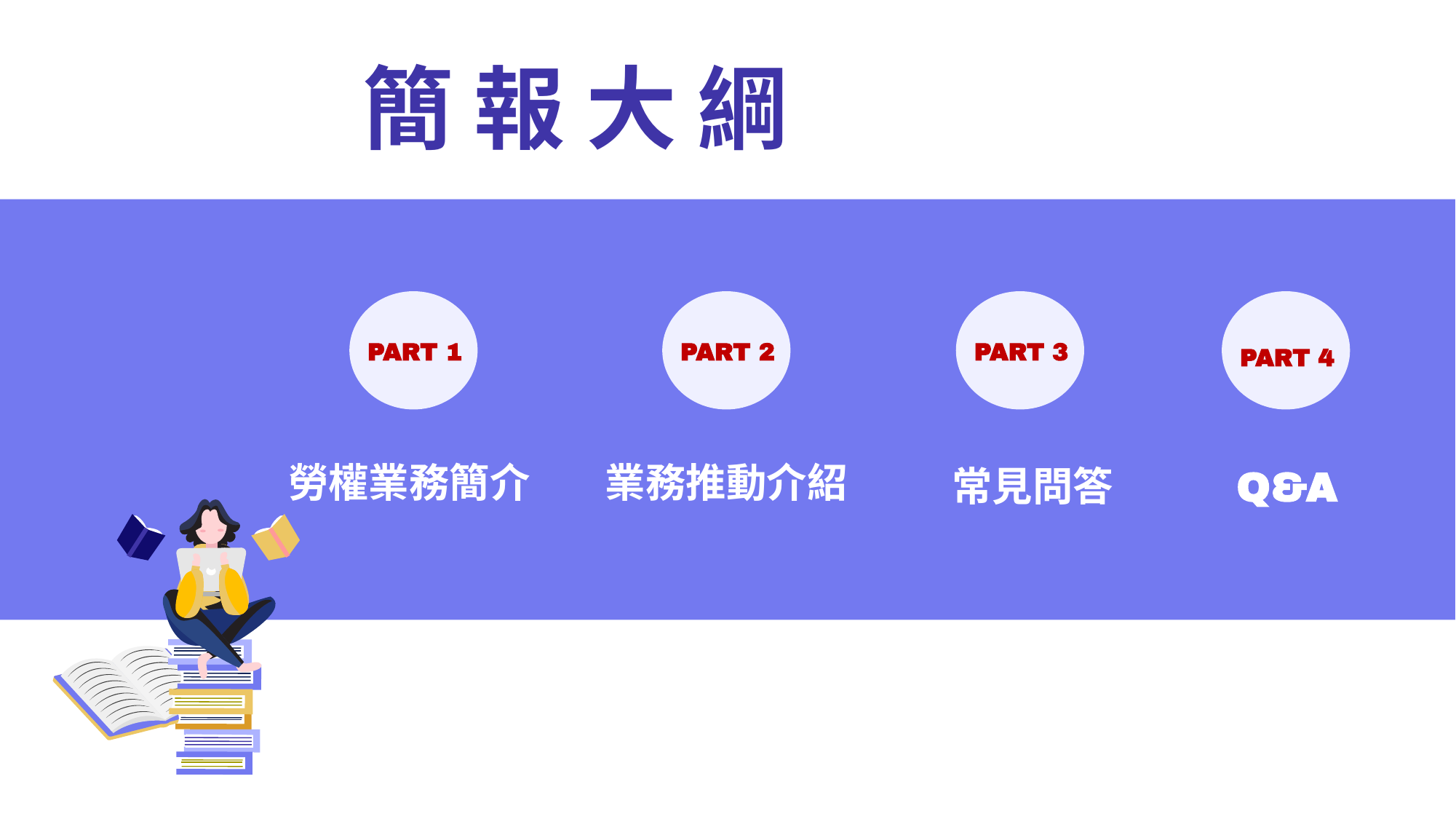

簡 報 大 綱

PART 1

PART 2

PART 3

PART 4
勞權業務簡介
業務推動介紹
常見問答
Q&A